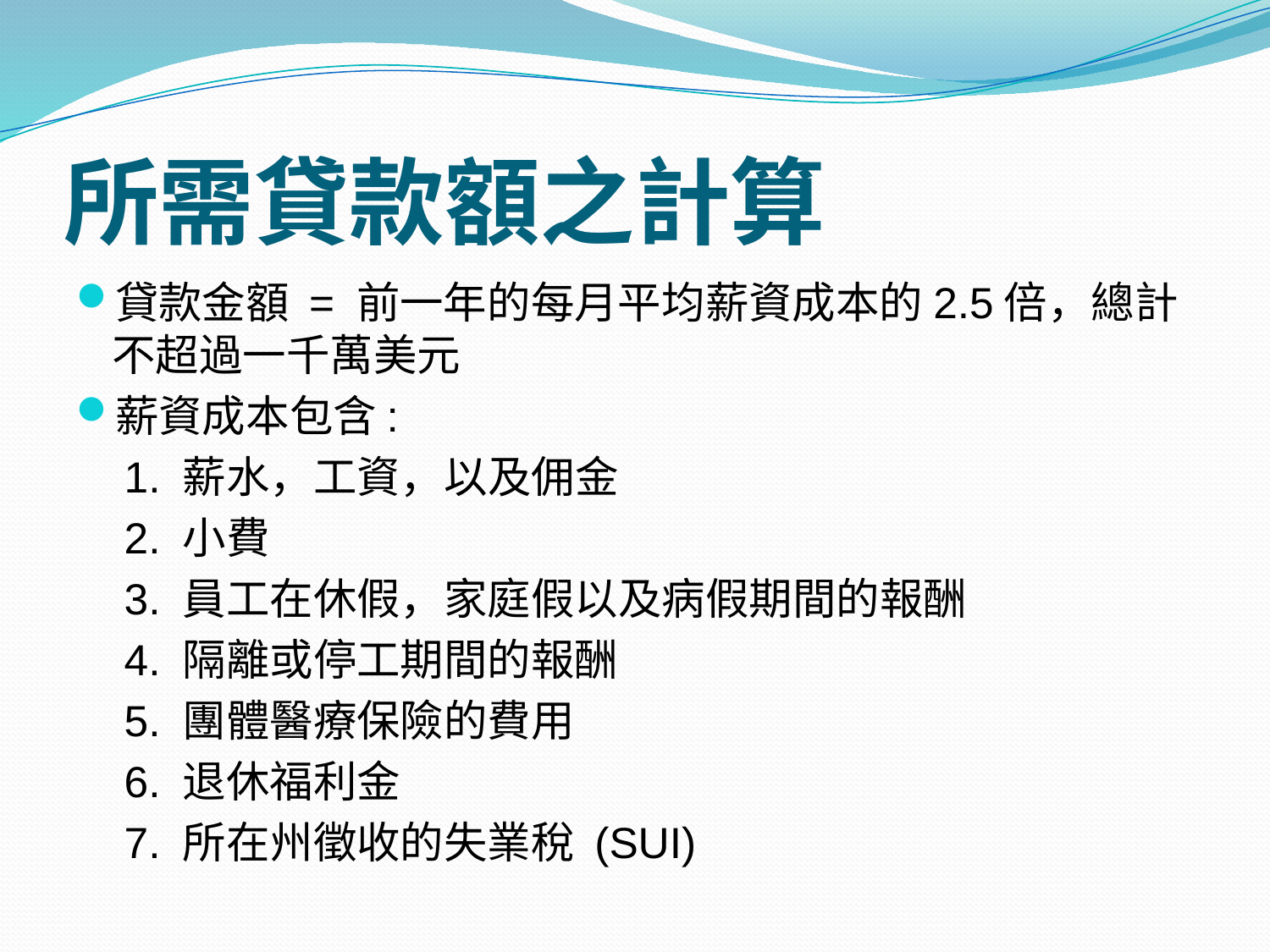

# 所需貸款額之計算
貸款金額 = 前一年的每月平均薪資成本的2.5倍，總計不超過一千萬美元
薪資成本包含:
    1. 薪水，工資，以及佣金
    2. 小費
    3. 員工在休假，家庭假以及病假期間的報酬
    4. 隔離或停工期間的報酬
    5. 團體醫療保險的費用
    6. 退休福利金
    7. 所在州徵收的失業稅 (SUI)